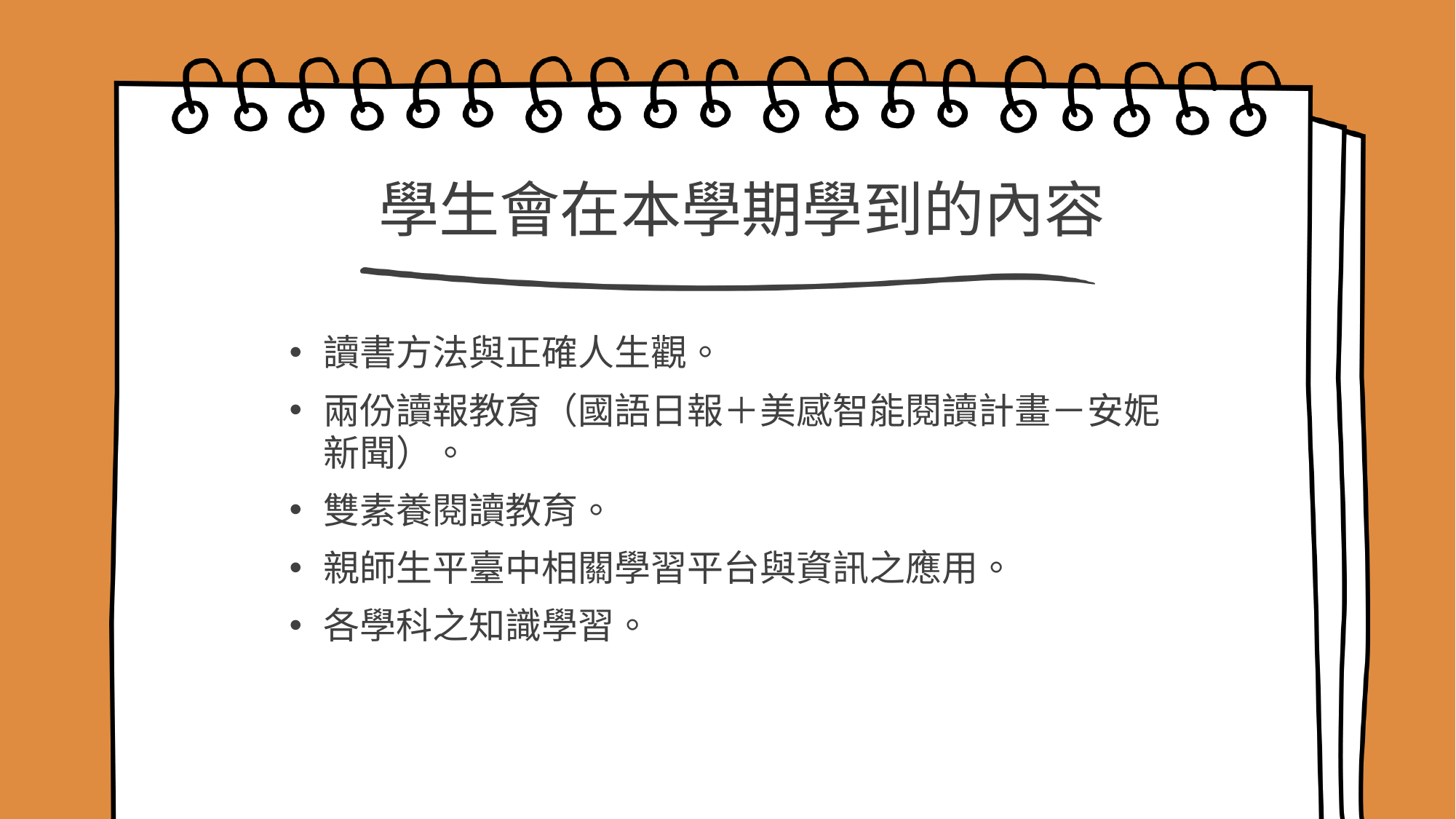

# 學生會在本學期學到的內容
讀書方法與正確人生觀。
兩份讀報教育（國語日報＋美感智能閱讀計畫－安妮新聞）。
雙素養閱讀教育。
親師生平臺中相關學習平台與資訊之應用。
各學科之知識學習。